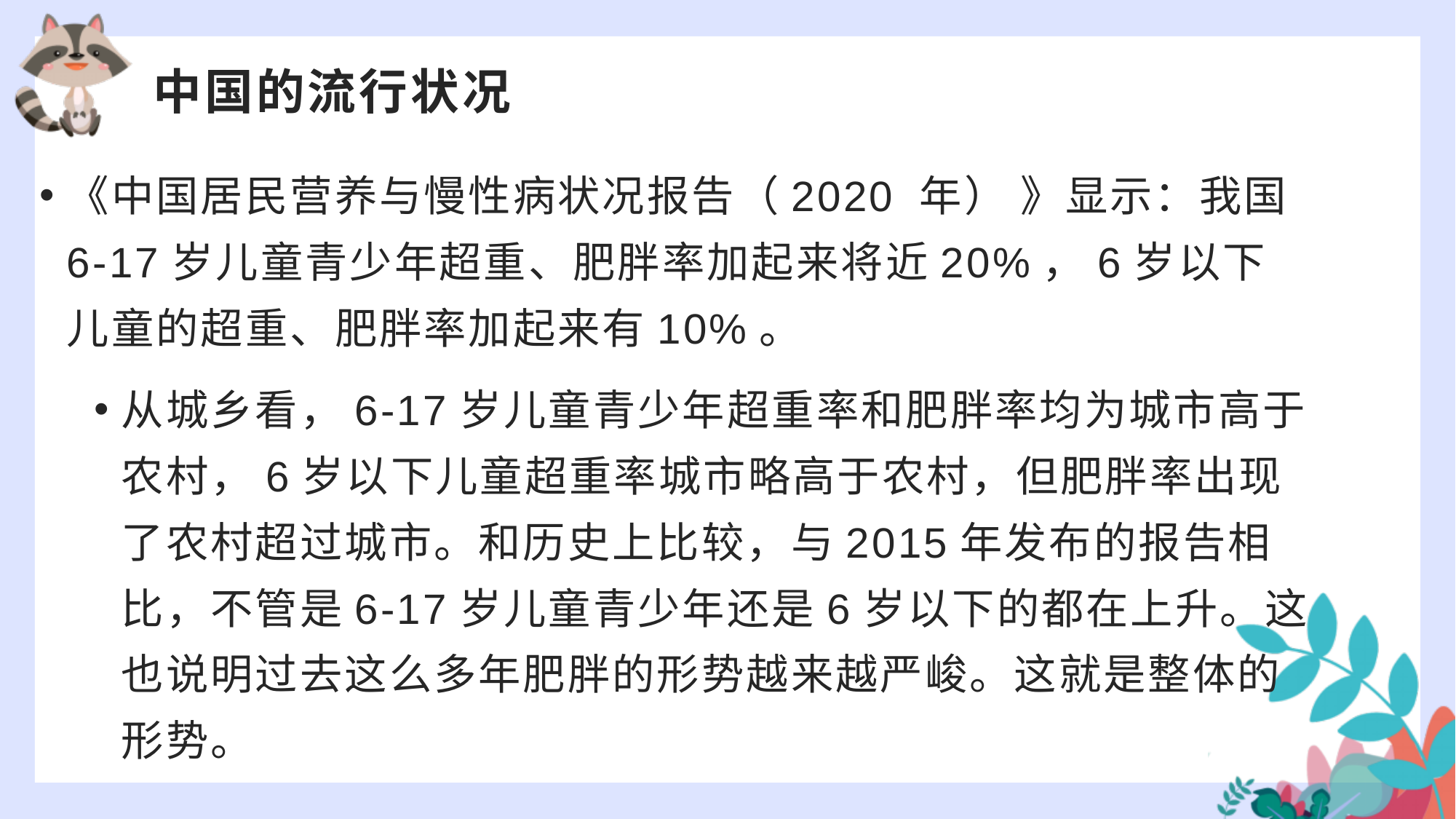

# 中国的流行状况
《中国居民营养与慢性病状况报告（2020 年） 》显示：我国6-17岁儿童青少年超重、肥胖率加起来将近20%，6岁以下儿童的超重、肥胖率加起来有10%。
从城乡看，6-17岁儿童青少年超重率和肥胖率均为城市高于农村，6岁以下儿童超重率城市略高于农村，但肥胖率出现了农村超过城市。和历史上比较，与2015年发布的报告相比，不管是6-17岁儿童青少年还是6岁以下的都在上升。这也说明过去这么多年肥胖的形势越来越严峻。这就是整体的形势。